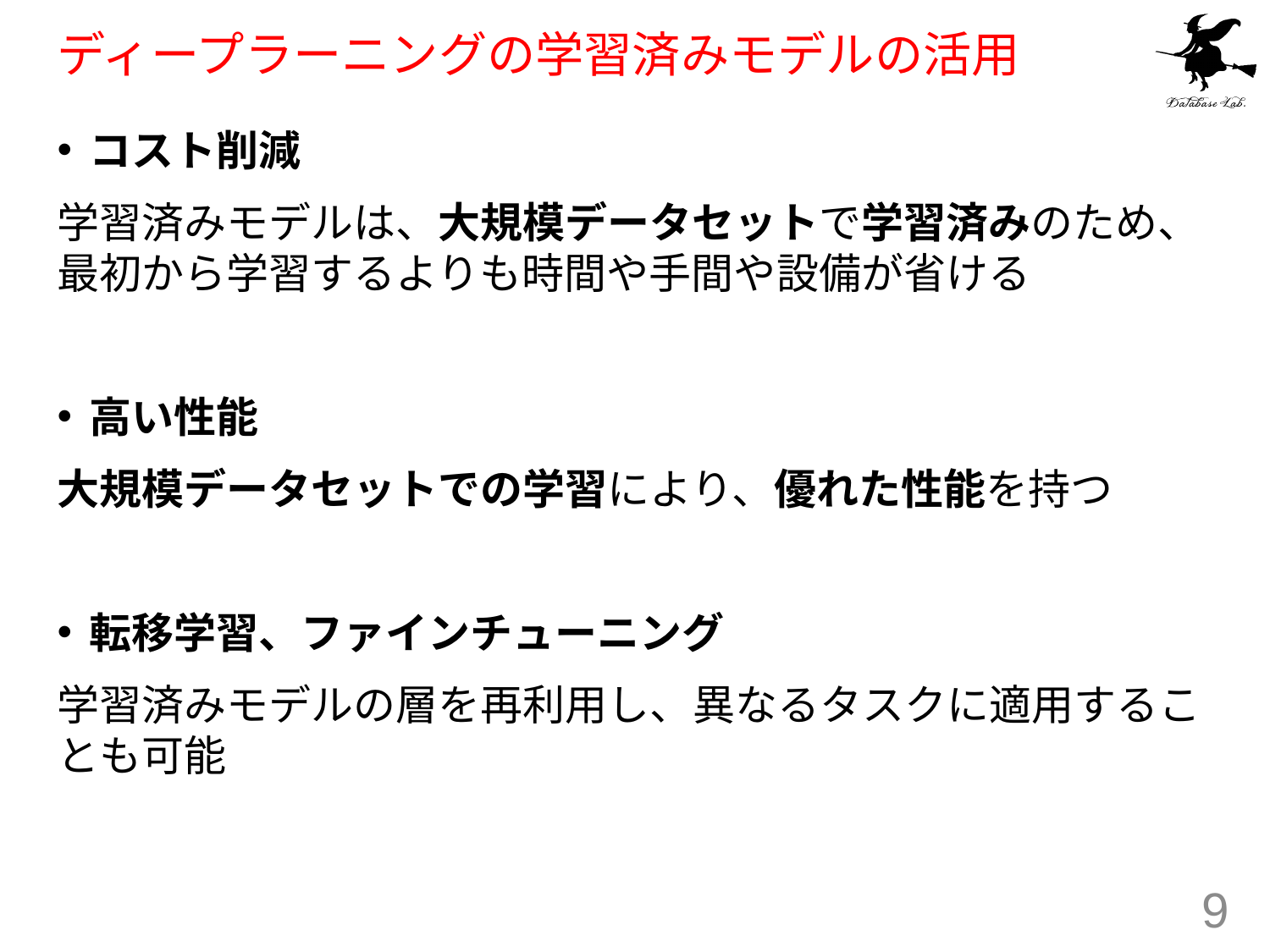

# ディープラーニングの学習済みモデルの活用
コスト削減
学習済みモデルは、大規模データセットで学習済みのため、最初から学習するよりも時間や手間や設備が省ける

高い性能
大規模データセットでの学習により、優れた性能を持つ

転移学習、ファインチューニング
学習済みモデルの層を再利用し、異なるタスクに適用することも可能

9